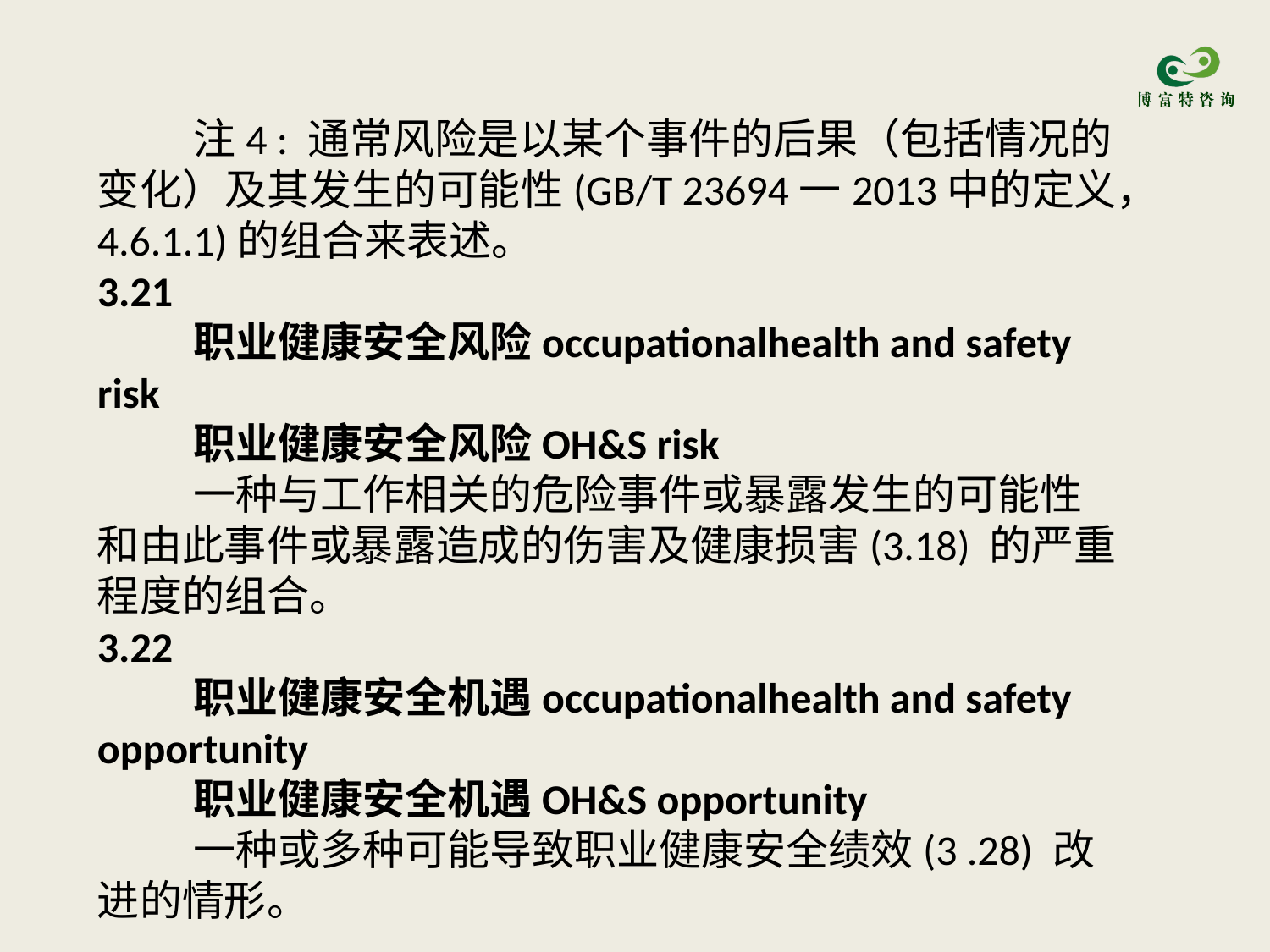

注4 : 通常风险是以某个事件的后果（包括情况的变化）及其发生的可能性(GB/T 23694一2013中的定义，4.6.1.1)的组合来表述。
3.21
         职业健康安全风险occupationalhealth and safety risk
         职业健康安全风险OH&S risk
         一种与工作相关的危险事件或暴露发生的可能性和由此事件或暴露造成的伤害及健康损害(3.18) 的严重程度的组合。
3.22
         职业健康安全机遇occupationalhealth and safety opportunity
         职业健康安全机遇OH&S opportunity
         一种或多种可能导致职业健康安全绩效(3 .28) 改进的情形。